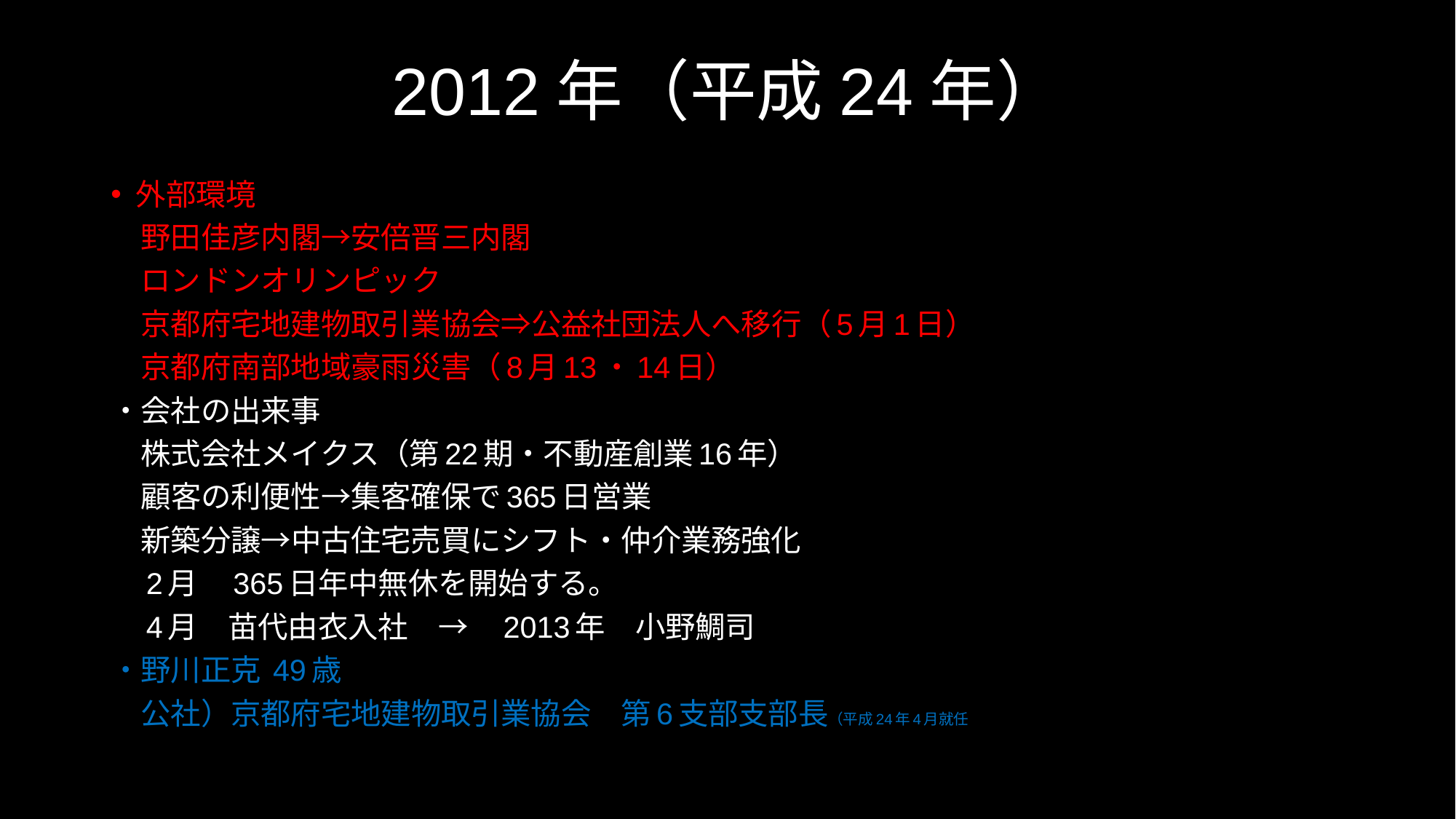

# 2012年（平成24年）
外部環境
　野田佳彦内閣→安倍晋三内閣
　ロンドンオリンピック
　京都府宅地建物取引業協会⇒公益社団法人へ移行（5月1日）
　京都府南部地域豪雨災害（8月13・14日）
・会社の出来事
　株式会社メイクス（第22期・不動産創業16年）
　顧客の利便性→集客確保で365日営業
　新築分譲→中古住宅売買にシフト・仲介業務強化
　2月　365日年中無休を開始する。
　4月　苗代由衣入社　→　2013年　小野鯛司　入社
・野川正克 49歳
　公社）京都府宅地建物取引業協会　第6支部支部長（平成24年4月就任